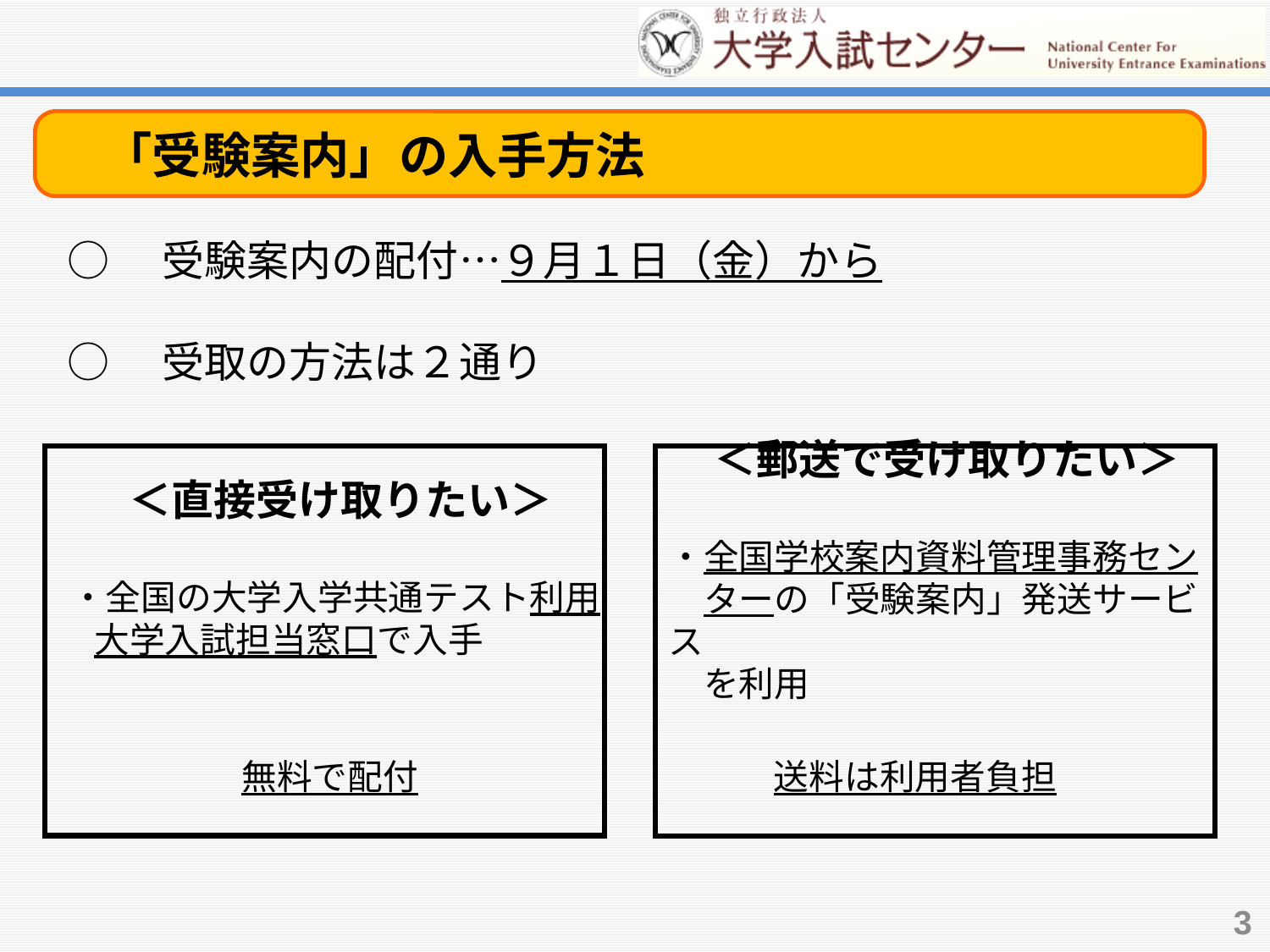

「受験案内」の入手方法
○　受験案内の配付…９月１日（金）から

○　受取の方法は２通り
＜直接受け取りたい＞
・全国の大学入学共通テスト利用
  大学入試担当窓口で入手

無料で配付

 ＜郵送で受け取りたい＞
・全国学校案内資料管理事務セン
　ターの「受験案内」発送サービス
　を利用
送料は利用者負担
3